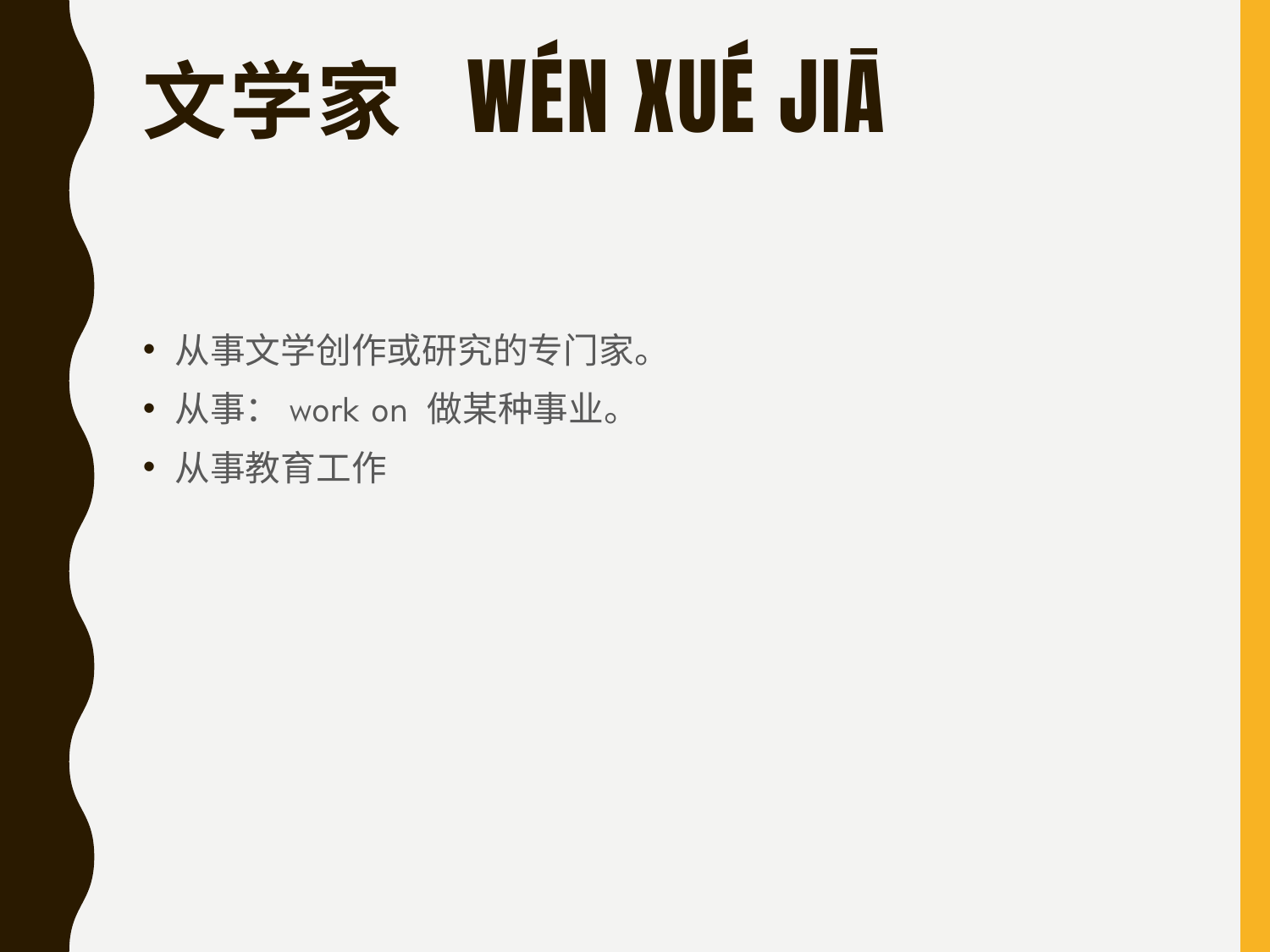

# 文学家  wén xué jiā
从事文学创作或研究的专门家。
从事：work on 做某种事业。
从事教育工作